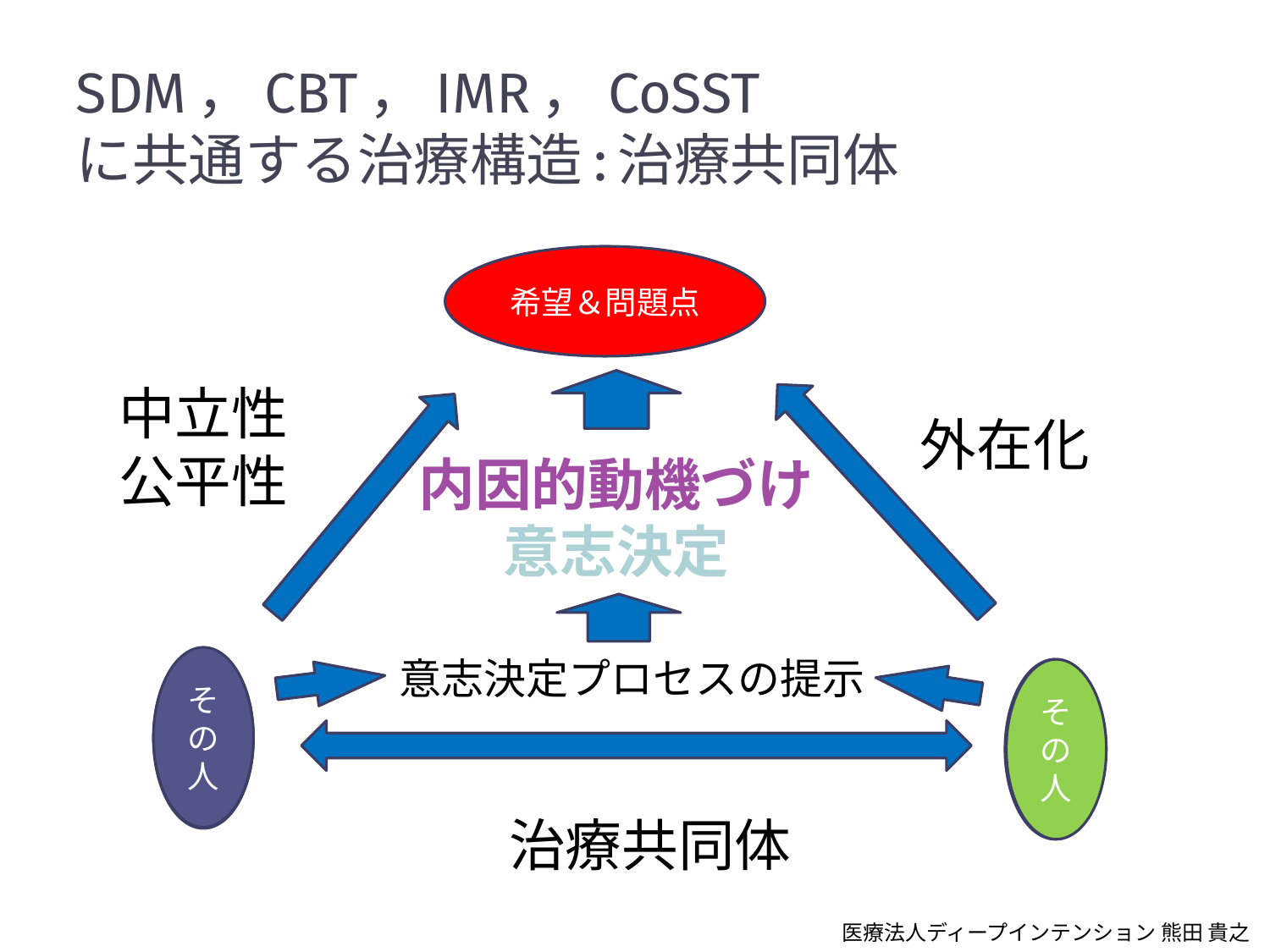

# SDM，CBT，IMR，CoSST に共通する治療構造:治療共同体
希望＆問題点

中立性
公平性
外在化
内因的動機づけ
意志決定

意志決定プロセスの提示
その人
治療者
患者
その人

治療共同体
医療法人ディープインテンション 熊田 貴之